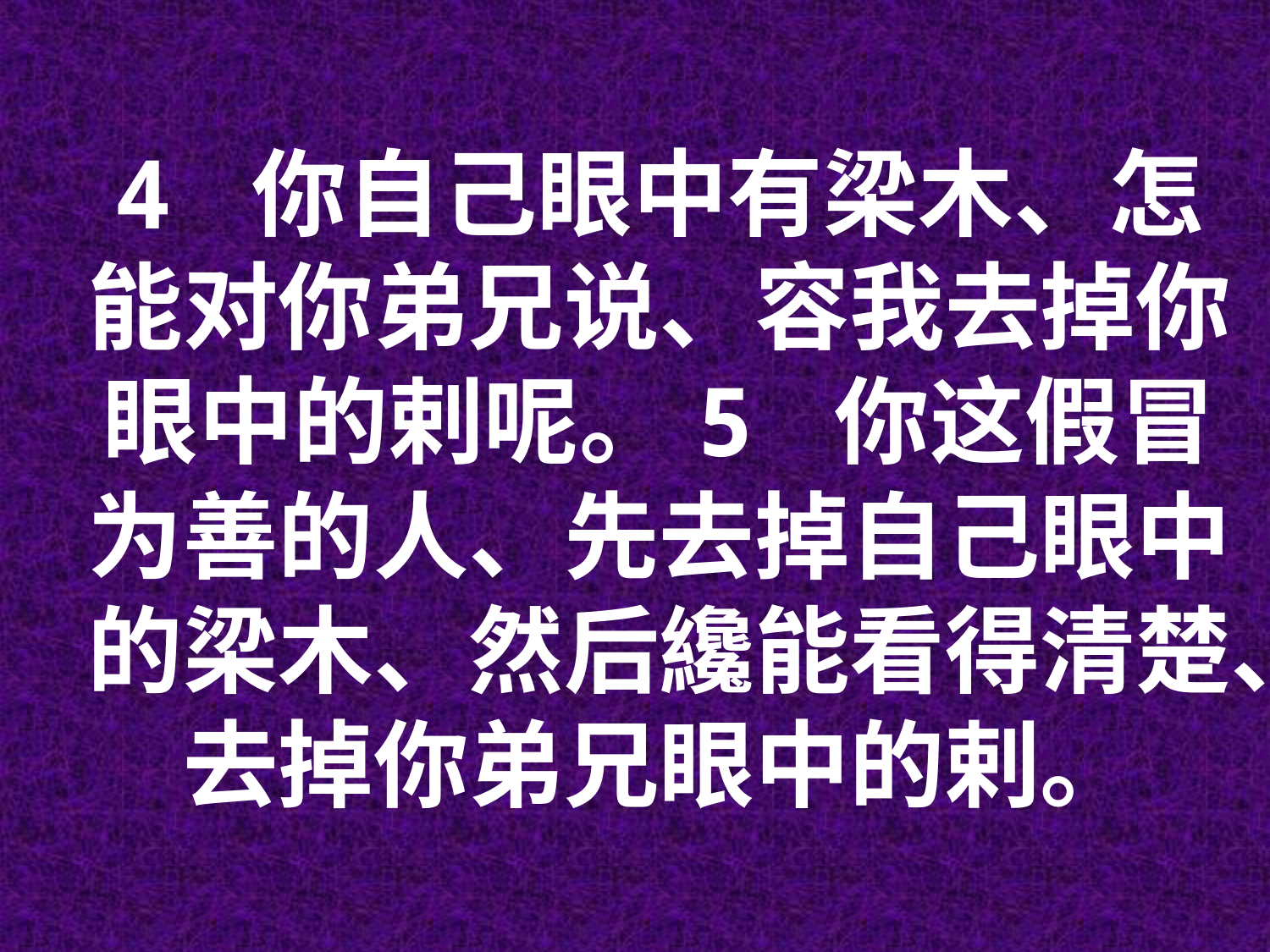

# 4 你自己眼中有梁木、怎能对你弟兄说、容我去掉你眼中的剌呢。5 你这假冒为善的人、先去掉自己眼中的梁木、然后纔能看得清楚、去掉你弟兄眼中的剌。